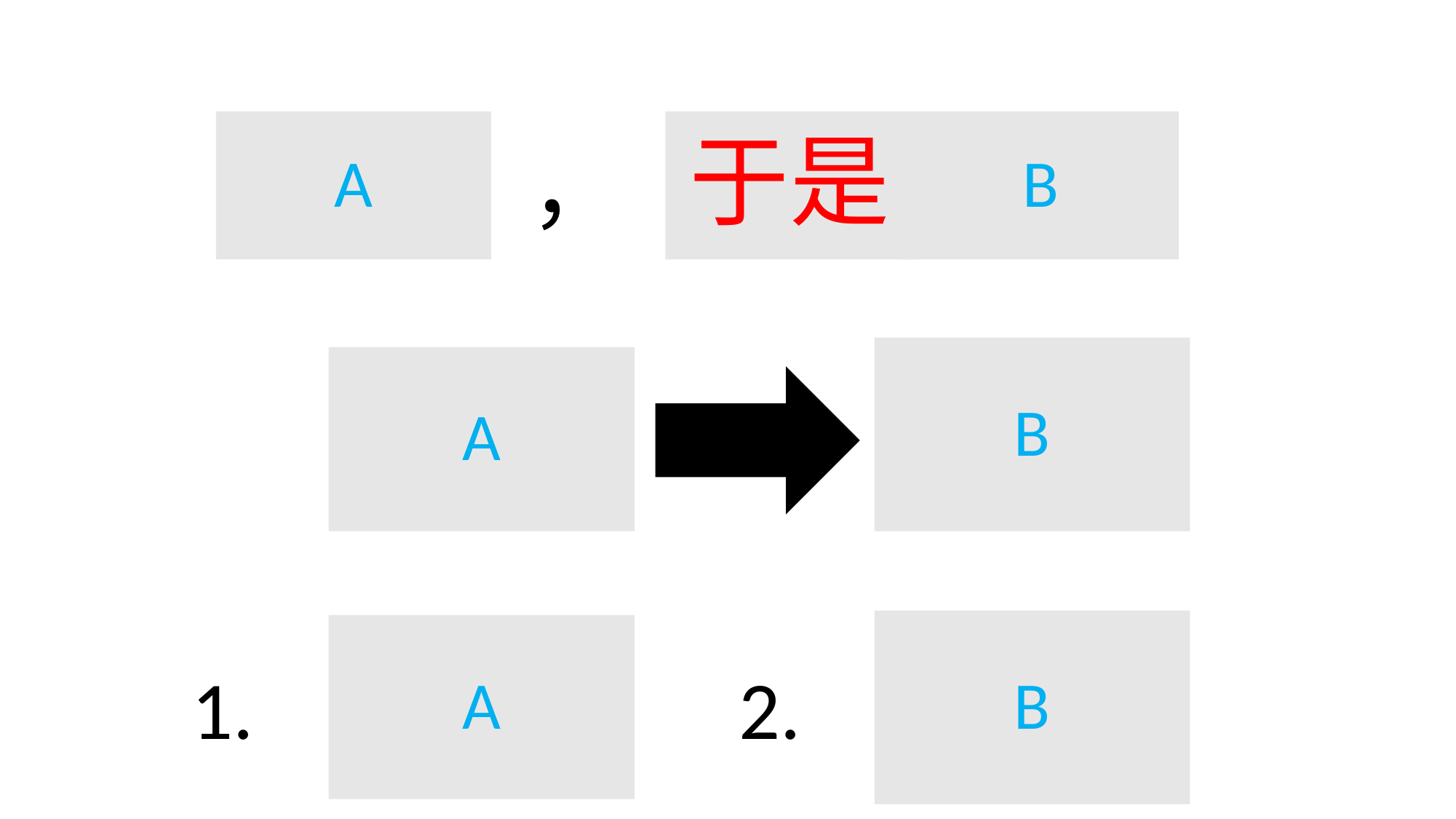

A
于是
B
，
B
A

B
A
1.
2.